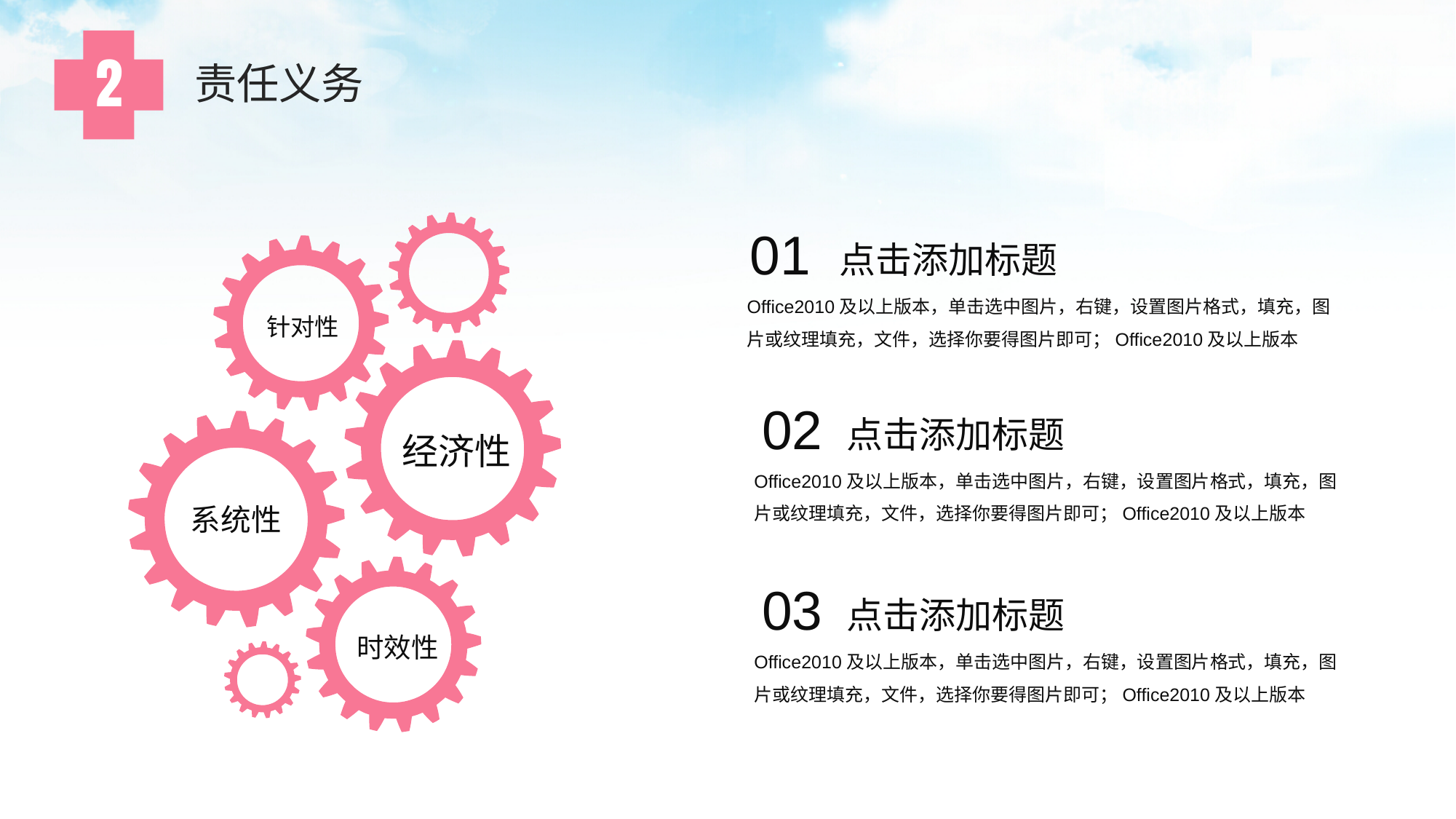

2
责任义务

01
点击添加标题

Office2010及以上版本，单击选中图片，右键，设置图片格式，填充，图片或纹理填充，文件，选择你要得图片即可；Office2010及以上版本
针对性

02
点击添加标题

经济性
Office2010及以上版本，单击选中图片，右键，设置图片格式，填充，图片或纹理填充，文件，选择你要得图片即可；Office2010及以上版本
系统性

03
点击添加标题
时效性
Office2010及以上版本，单击选中图片，右键，设置图片格式，填充，图片或纹理填充，文件，选择你要得图片即可；Office2010及以上版本